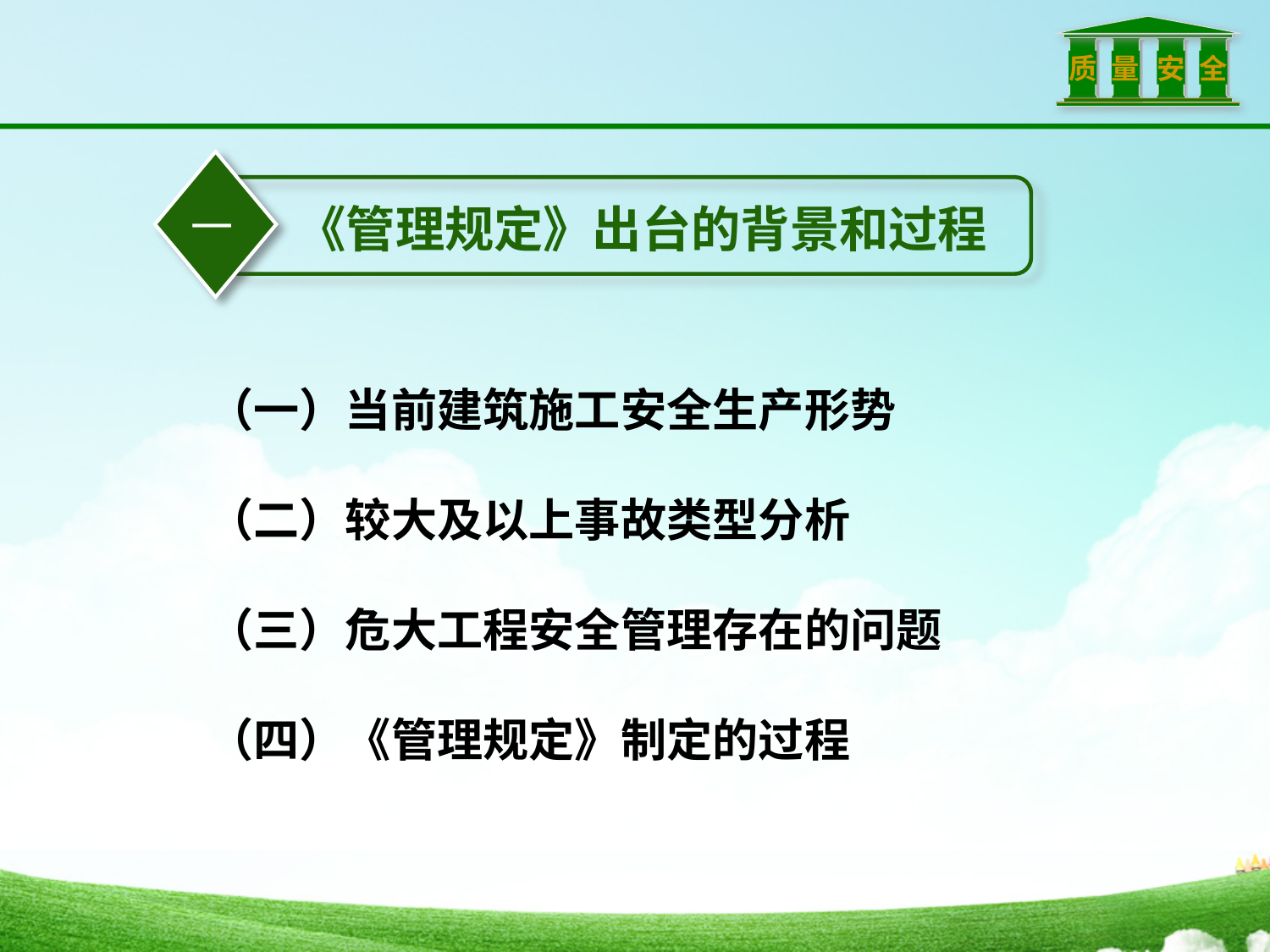

《管理规定》出台的背景和过程
一
（一）当前建筑施工安全生产形势

（二）较大及以上事故类型分析

（三）危大工程安全管理存在的问题

（四）《管理规定》制定的过程